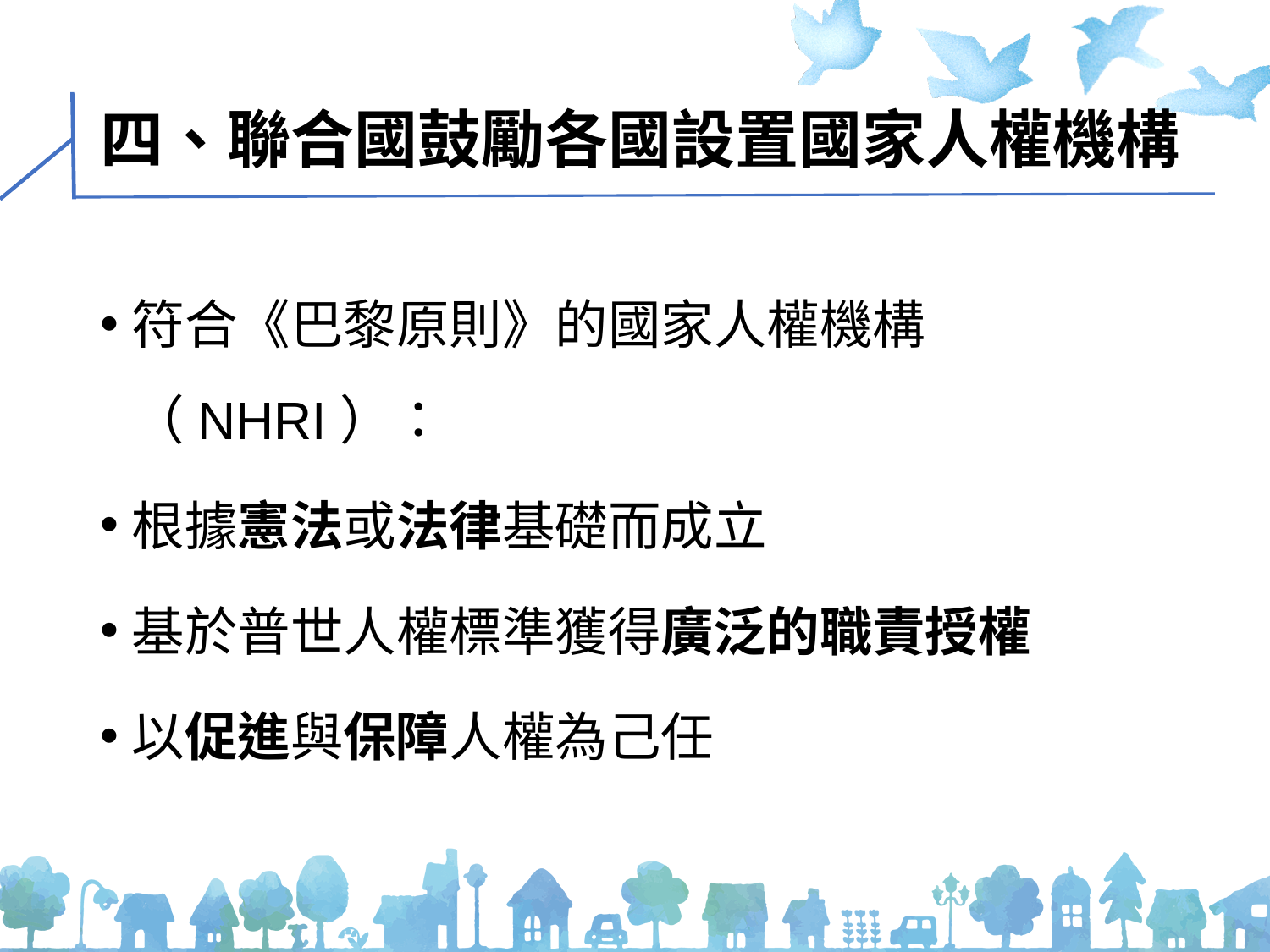

# 四、聯合國鼓勵各國設置國家人權機構
符合《巴黎原則》的國家人權機構（NHRI）：
根據憲法或法律基礎而成立
基於普世人權標準獲得廣泛的職責授權
以促進與保障人權為己任